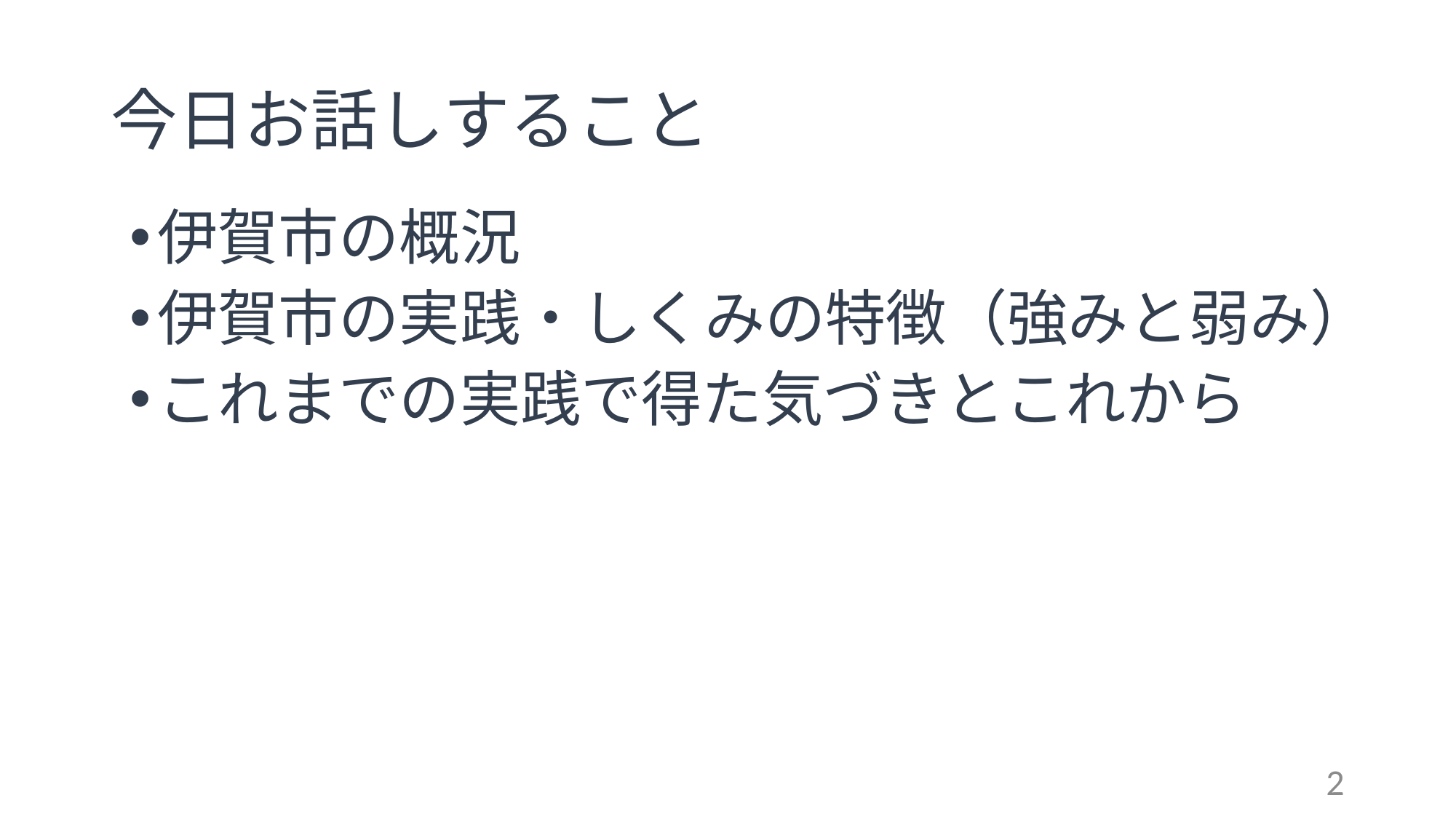

# 今日お話しすること
伊賀市の概況
伊賀市の実践・しくみの特徴（強みと弱み）
これまでの実践で得た気づきとこれから
2